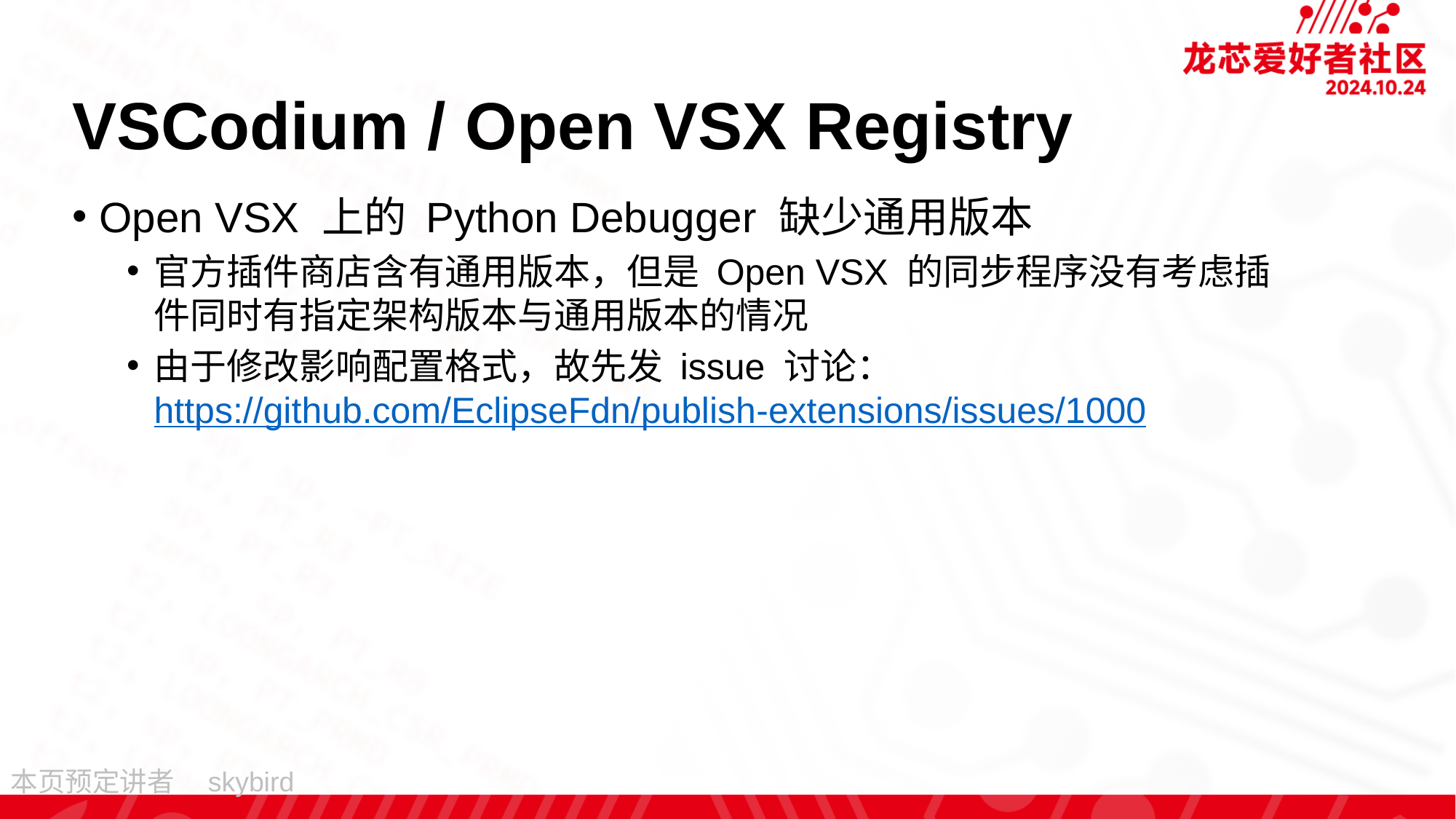

# VSCodium / Open VSX Registry
Open VSX 上的 Python Debugger 缺少通用版本
官方插件商店含有通用版本，但是 Open VSX 的同步程序没有考虑插件同时有指定架构版本与通用版本的情况
由于修改影响配置格式，故先发 issue 讨论：https://github.com/EclipseFdn/publish-extensions/issues/1000
skybird